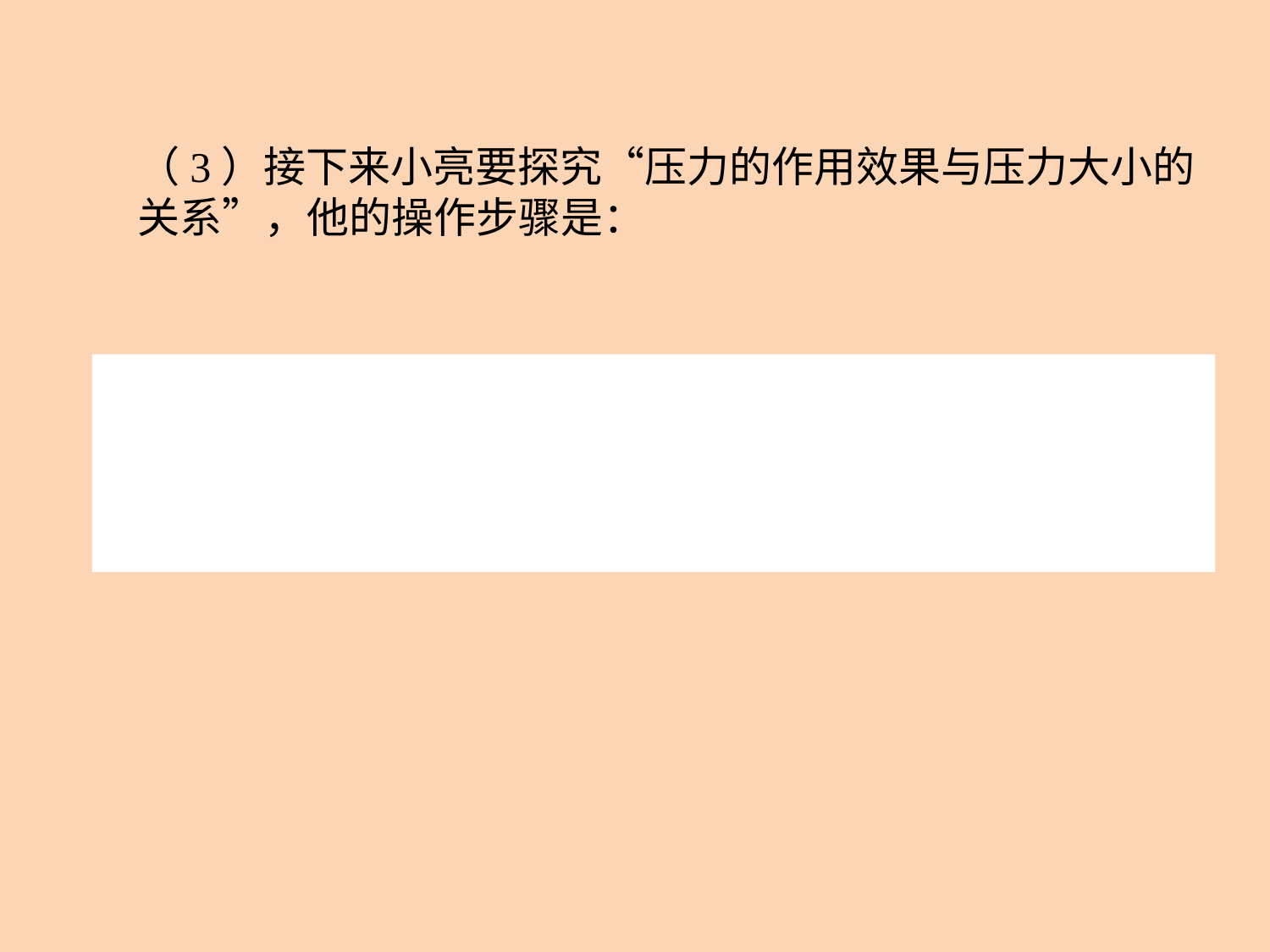

（3）接下来小亮要探究“压力的作用效果与压力大小的关系”，他的操作步骤是：

答案一：把其中一瓶倒出一些水后正立放在海绵上，另一瓶也正立放在海绵上，观察对比海绵的凹陷程度；
答案二：把同一瓶水，正立放在海绵上，倒出一些水后，再正立放在海绵上，观察对比前后两次海绵的凹陷程度。